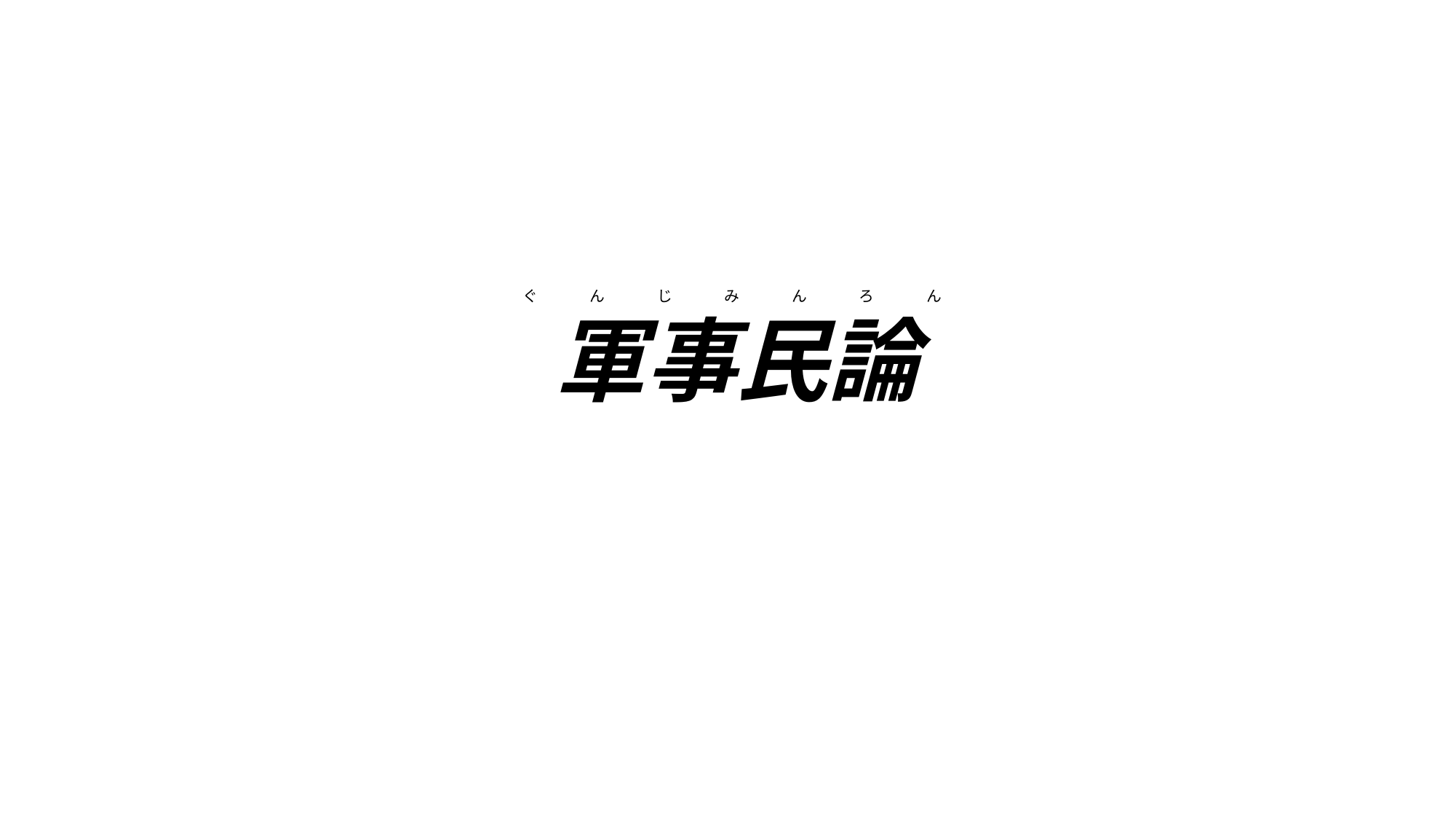

# 軍事民論
ぐ 　 　　ん　　 　 じ　 　　 み　 　 　ん 　　　 ろ　　 　 ん